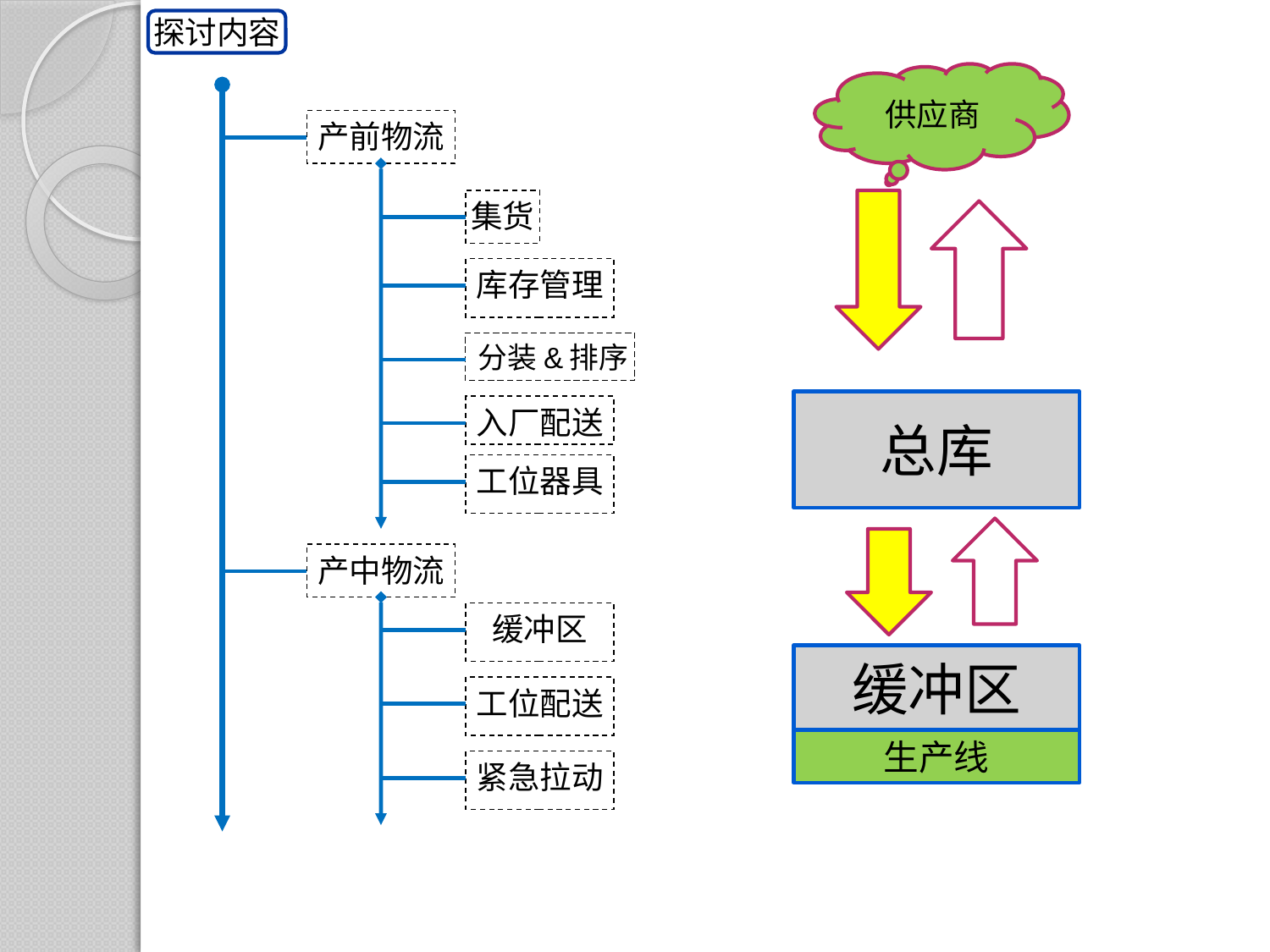

探讨内容
供应商
产前物流
集货

库存管理
分装&排序
总库
入厂配送
工位器具

产中物流
缓冲区
缓冲区
工位配送
生产线
紧急拉动